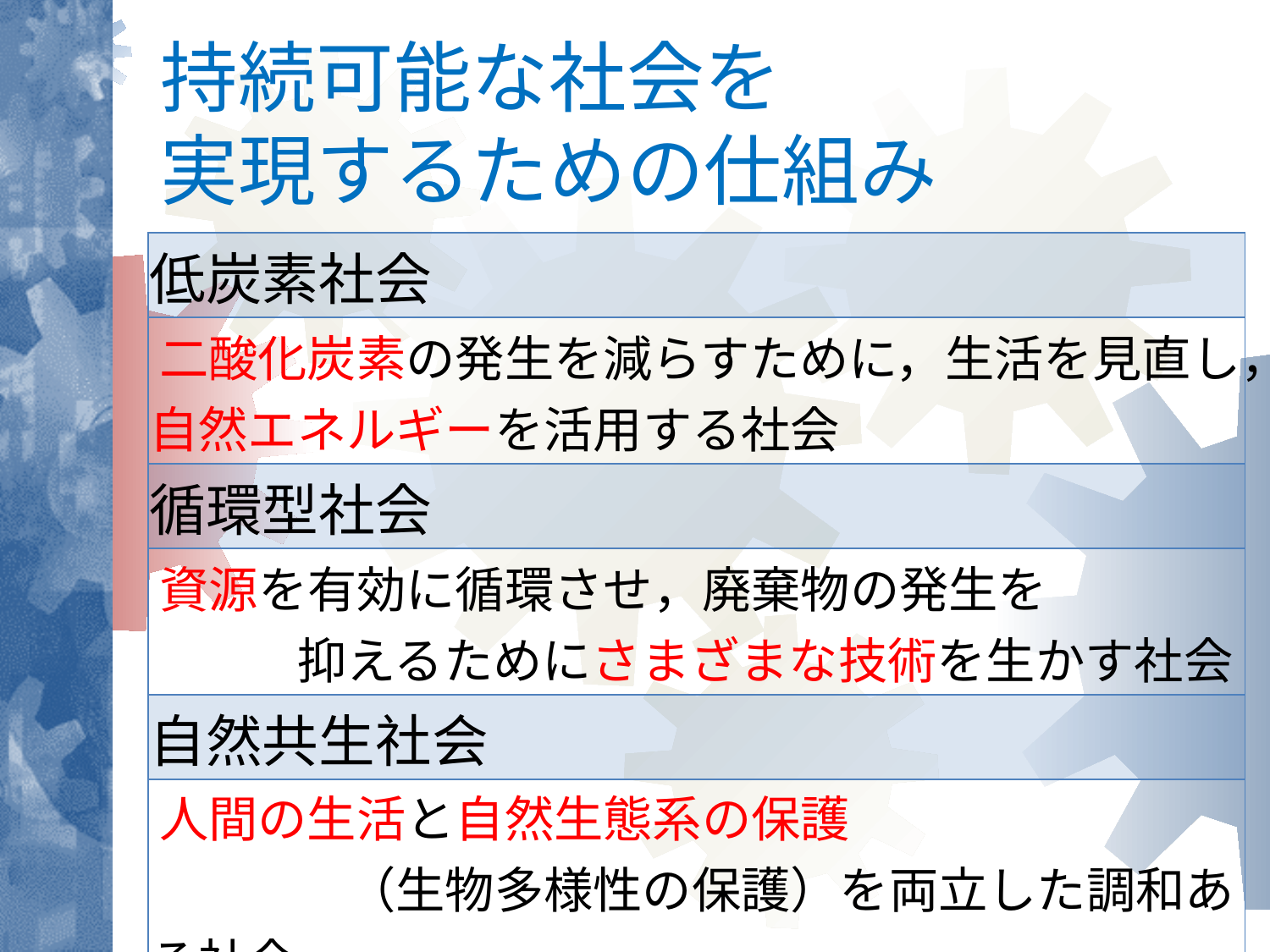

# 持続可能な社会を 実現するための仕組み
| 低炭素社会 |
| --- |
| 二酸化炭素の発生を減らすために，生活を見直し，自然エネルギーを活用する社会 |
| 循環型社会 |
| 資源を有効に循環させ，廃棄物の発生を　　　　　　抑えるためにさまざまな技術を生かす社会 |
| 自然共生社会 |
| 人間の生活と自然生態系の保護　　　　　　　　　　　（生物多様性の保護）を両立した調和ある社会 |